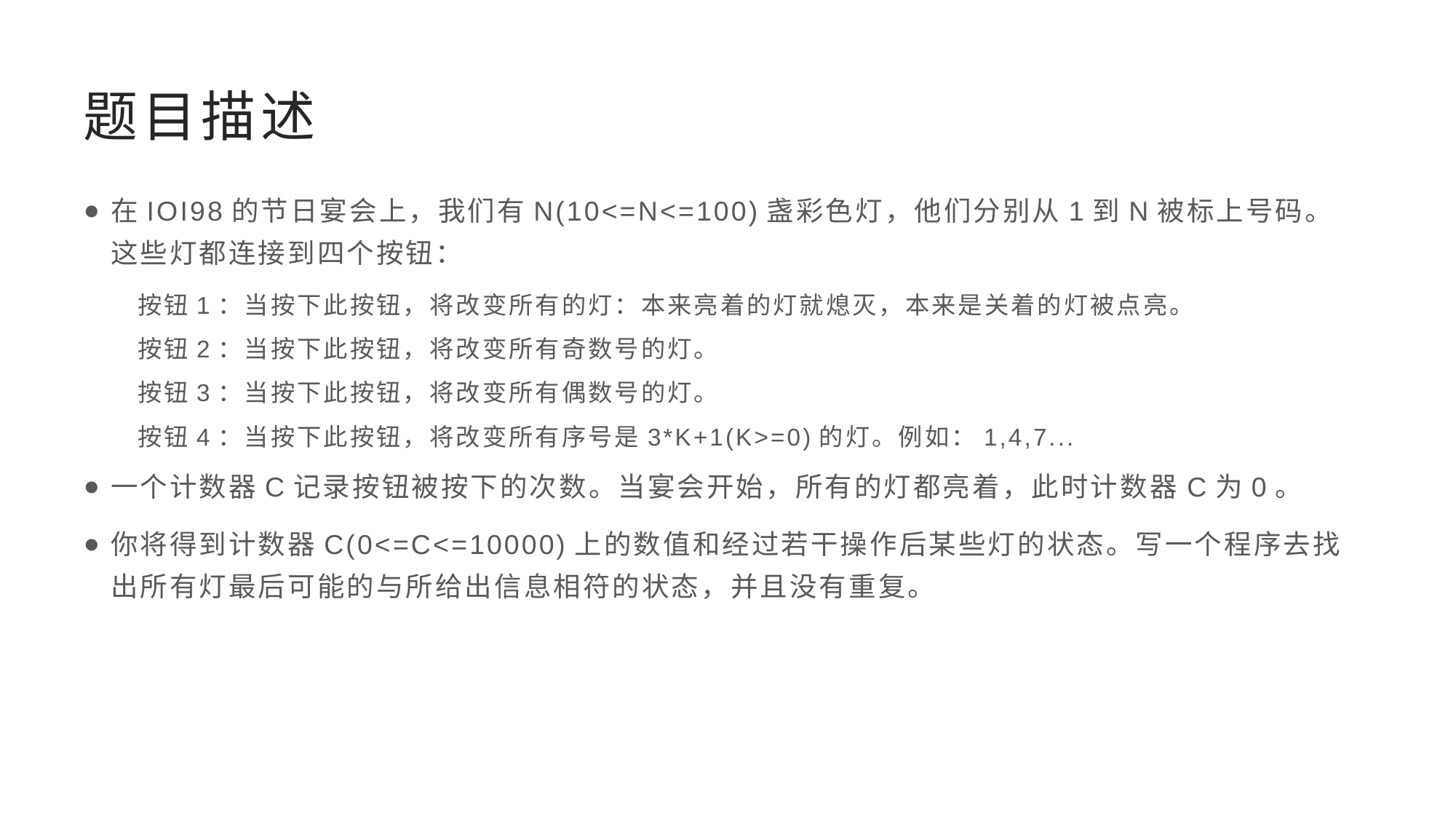

# 题目描述
在IOI98的节日宴会上，我们有N(10<=N<=100)盏彩色灯，他们分别从1到N被标上号码。 这些灯都连接到四个按钮：
按钮1：当按下此按钮，将改变所有的灯：本来亮着的灯就熄灭，本来是关着的灯被点亮。
按钮2：当按下此按钮，将改变所有奇数号的灯。
按钮3：当按下此按钮，将改变所有偶数号的灯。
按钮4：当按下此按钮，将改变所有序号是3*K+1(K>=0)的灯。例如：1,4,7...
一个计数器C记录按钮被按下的次数。当宴会开始，所有的灯都亮着，此时计数器C为0。
你将得到计数器C(0<=C<=10000)上的数值和经过若干操作后某些灯的状态。写一个程序去找出所有灯最后可能的与所给出信息相符的状态，并且没有重复。